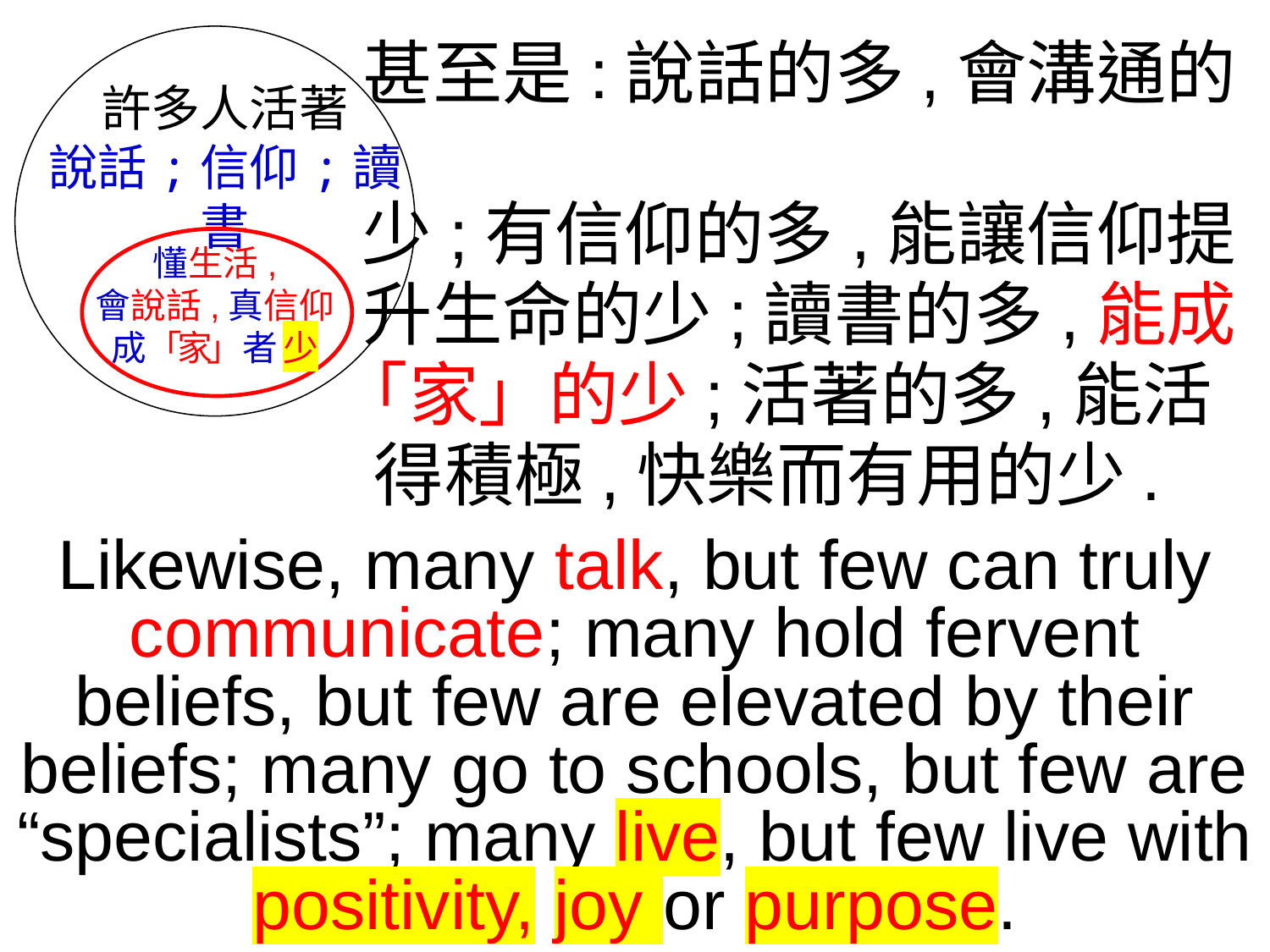

甚至是:說話的多,會溝通的
                     少;有信仰的多,能讓信仰提
                     升生命的少;讀書的多,能成
                  「家」的少;活著的多,能活
                 得積極,快樂而有用的少.
Likewise, many talk, but few can truly communicate; many hold fervent beliefs, but few are elevated by their beliefs; many go to schools, but few are “specialists”; many live, but few live with positivity, joy or purpose.

許多人活著
說話;信仰;讀書

懂生活,
會說話,真信仰
成「家」者  少